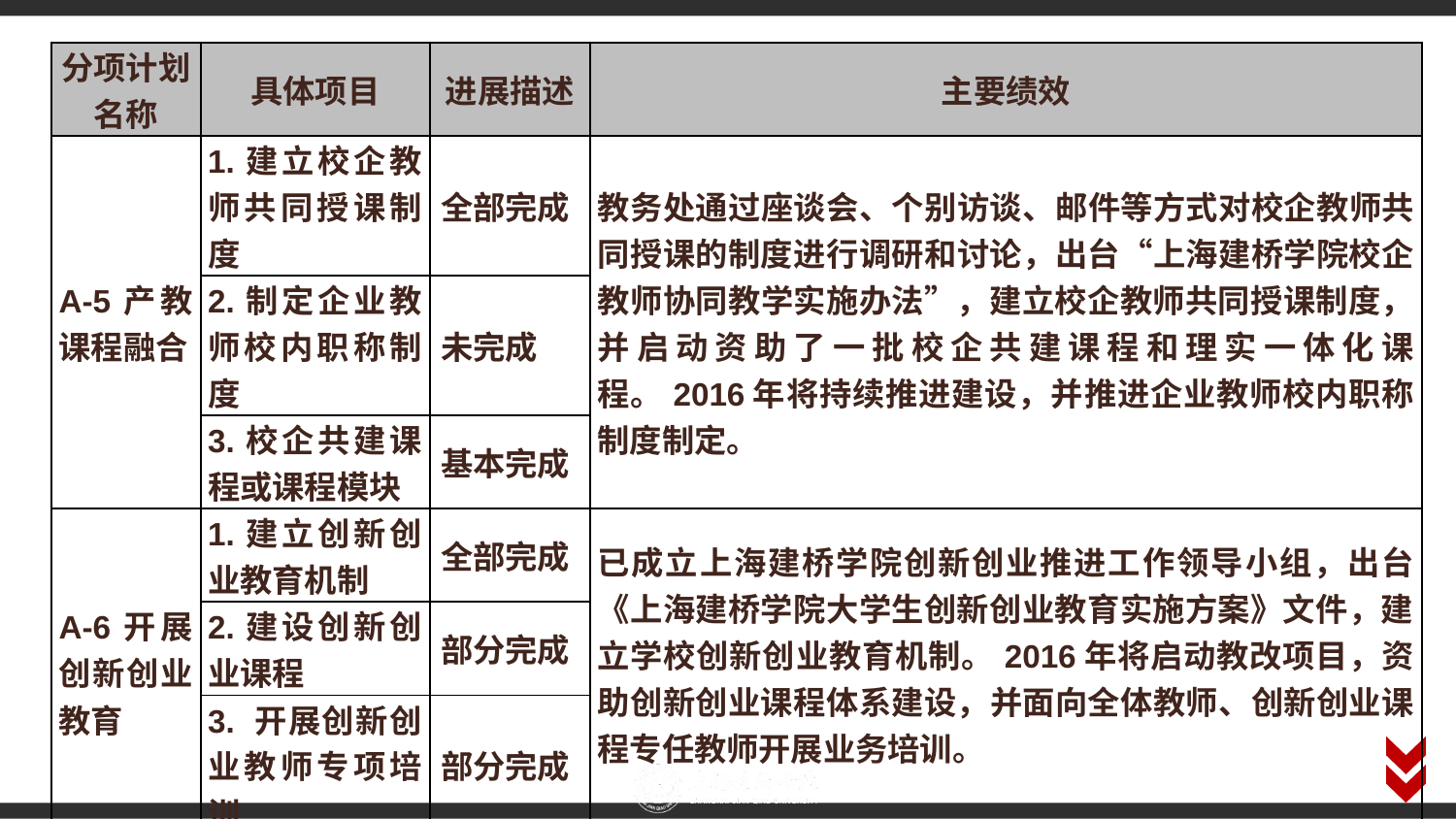

| 分项计划名称 | 具体项目 | 进展描述 | 主要绩效 |
| --- | --- | --- | --- |
| A-5产教课程融合 | 1.建立校企教师共同授课制度 | 全部完成 | 教务处通过座谈会、个别访谈、邮件等方式对校企教师共同授课的制度进行调研和讨论，出台“上海建桥学院校企教师协同教学实施办法”，建立校企教师共同授课制度，并启动资助了一批校企共建课程和理实一体化课程。2016年将持续推进建设，并推进企业教师校内职称制度制定。 |
|  | 2.制定企业教师校内职称制度 | 未完成 |  |
|  | 3.校企共建课程或课程模块 | 基本完成 |  |
| A-6开展创新创业教育 | 1.建立创新创业教育机制 | 全部完成 | 已成立上海建桥学院创新创业推进工作领导小组，出台《上海建桥学院大学生创新创业教育实施方案》文件，建立学校创新创业教育机制。2016年将启动教改项目，资助创新创业课程体系建设，并面向全体教师、创新创业课程专任教师开展业务培训。 |
|  | 2.建设创新创业课程 | 部分完成 |  |
|  | 3. 开展创新创业教师专项培训 | 部分完成 |  |